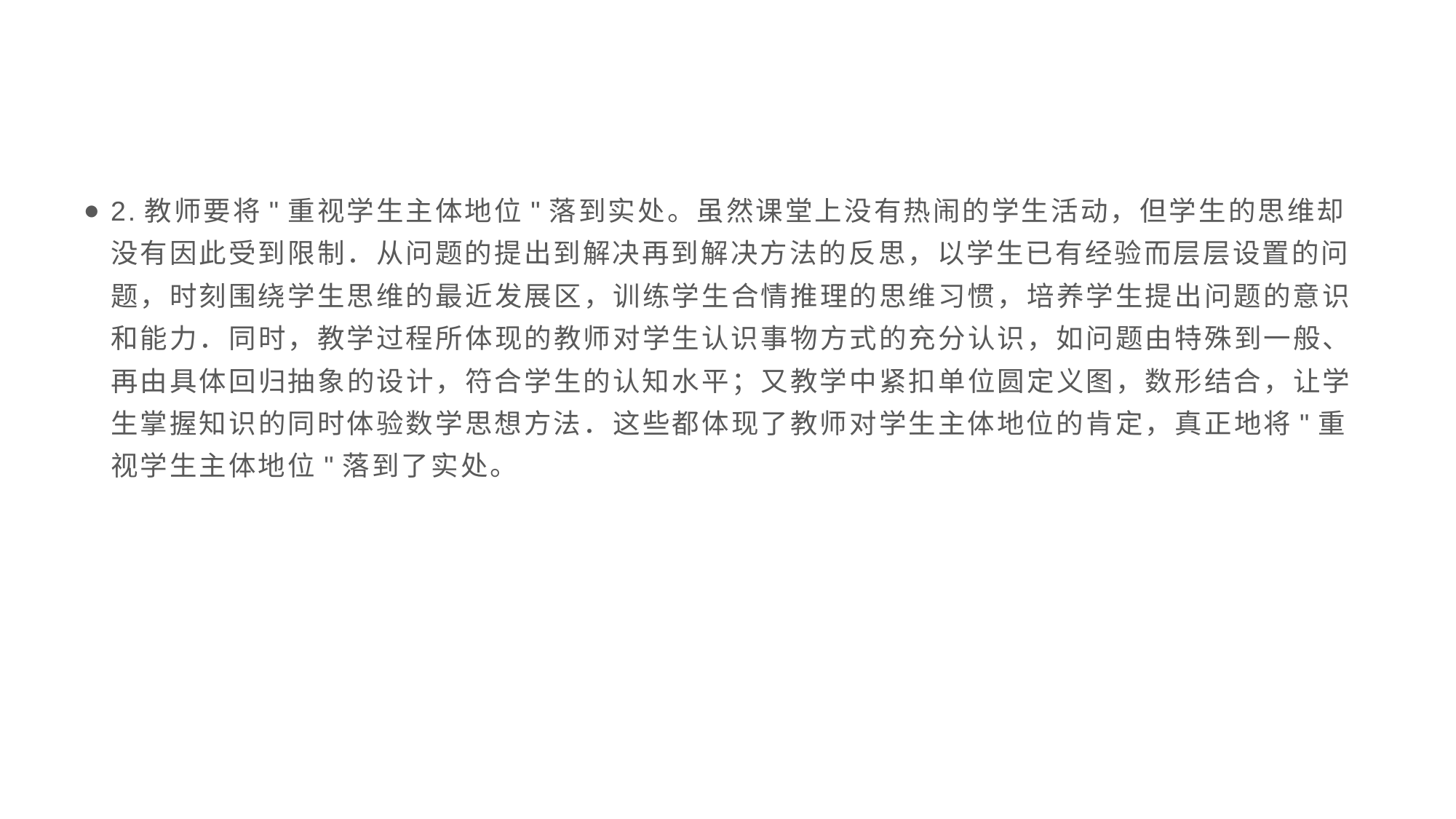

2.教师要将"重视学生主体地位"落到实处。虽然课堂上没有热闹的学生活动，但学生的思维却 没有因此受到限制．从问题的提出到解决再到解决方法的反思，以学生已有经验而层层设置的问题，时刻围绕学生思维的最近发展区，训练学生合情推理的思维习惯，培养学生提出问题的意识和能力．同时，教学过程所体现的教师对学生认识事物方式的充分认识，如问题由特殊到一般、再由具体回归抽象的设计，符合学生的认知水平；又教学中紧扣单位圆定义图，数形结合，让学生掌握知识的同时体验数学思想方法．这些都体现了教师对学生主体地位的肯定，真正地将"重视学生主体地位"落到了实处。